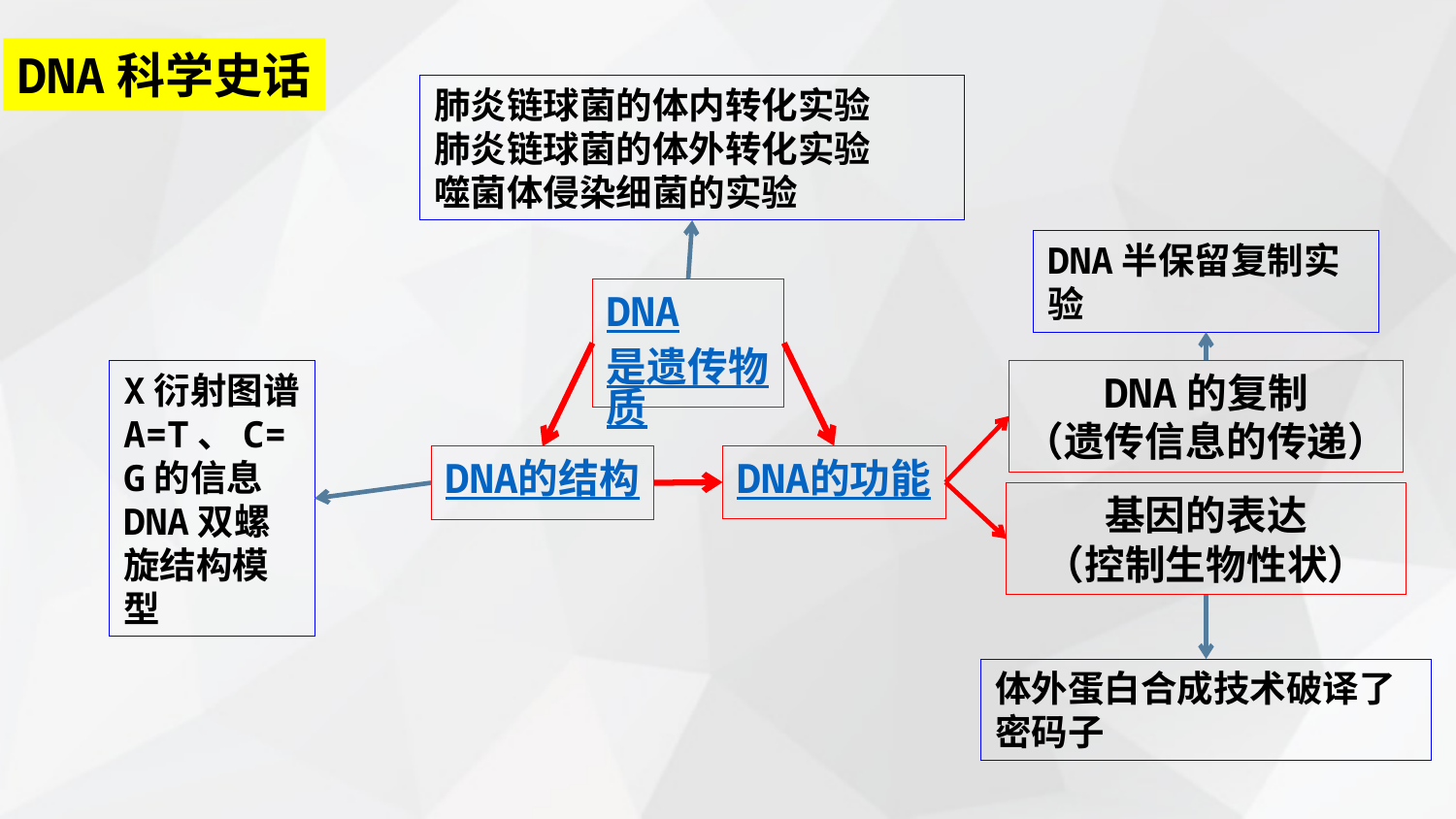

DNA科学史话
肺炎链球菌的体内转化实验
肺炎链球菌的体外转化实验
噬菌体侵染细菌的实验
DNA半保留复制实验
DNA是遗传物质
X衍射图谱
A=T、C=G的信息
DNA双螺旋结构模型
DNA的复制
（遗传信息的传递）
DNA的功能
DNA的结构
基因的表达
（控制生物性状）
体外蛋白合成技术破译了密码子